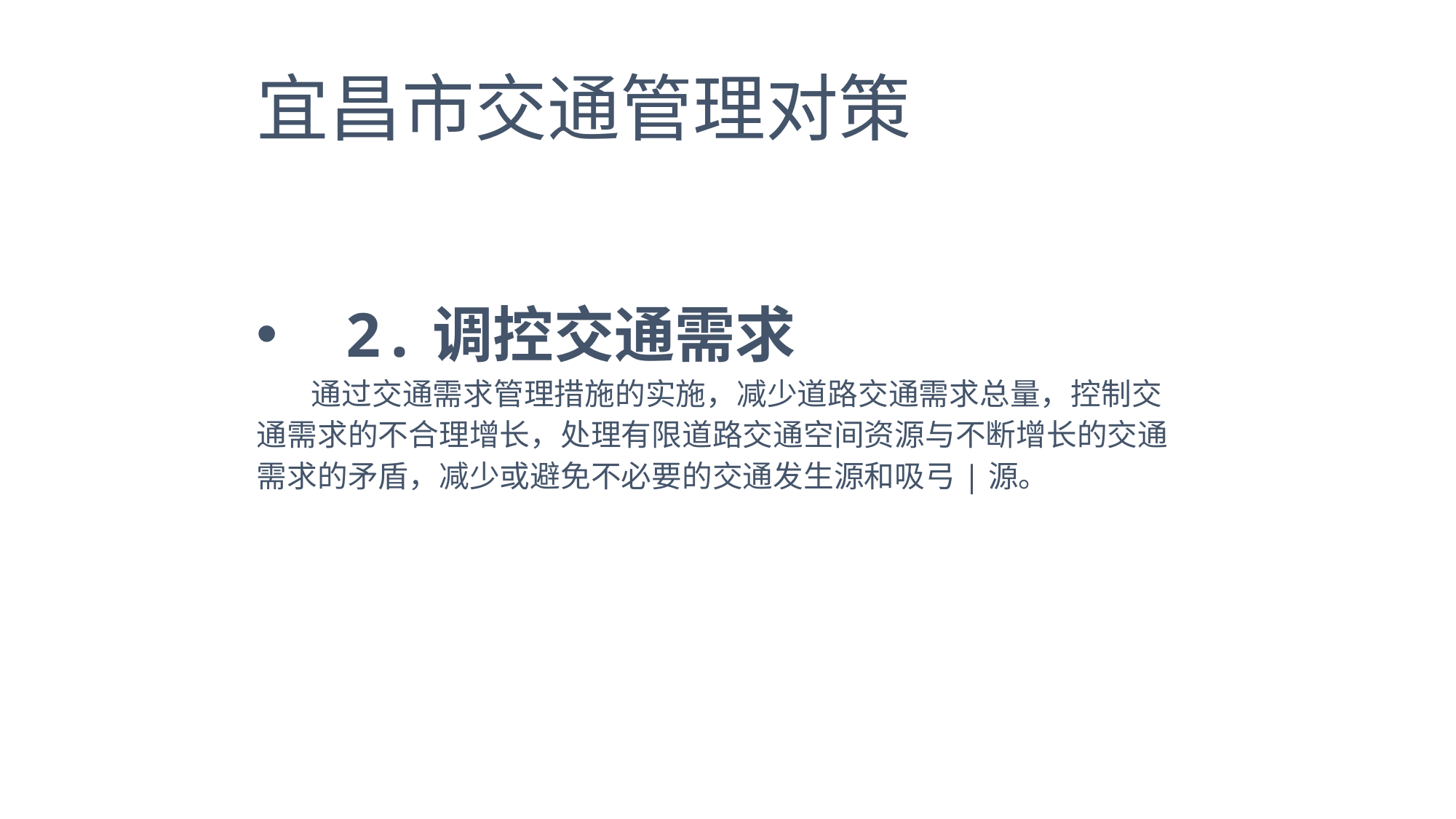

宜昌市交通管理对策
2.调控交通需求
通过交通需求管理措施的实施，减少道路交通需求总量，控制交通需求的不合理增长，处理有限道路交通空间资源与不断增长的交通需求的矛盾，减少或避免不必要的交通发生源和吸弓|源。